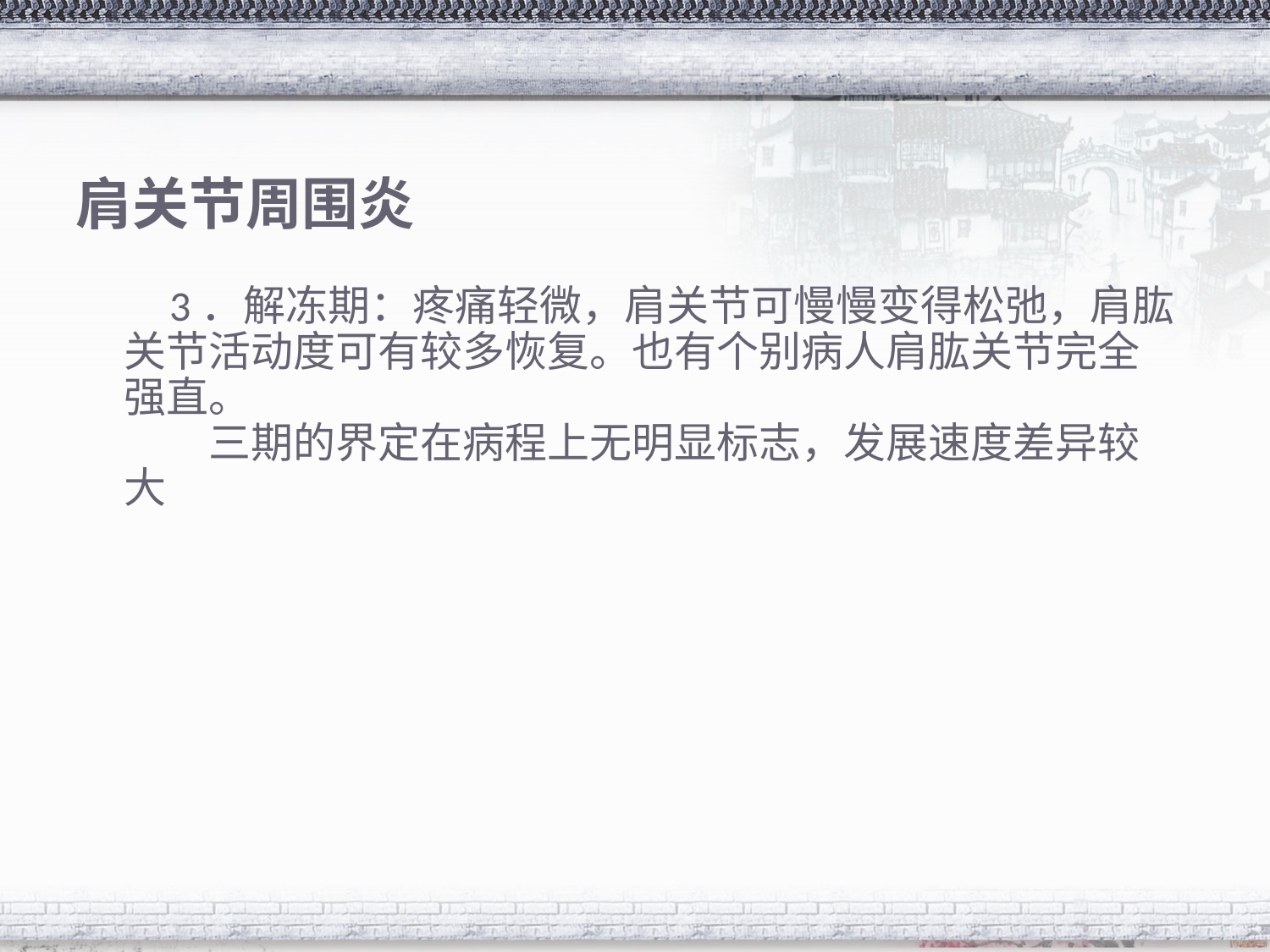

# 肩关节周围炎
          3．解冻期：疼痛轻微，肩关节可慢慢变得松弛，肩肱关节活动度可有较多恢复。也有个别病人肩肱关节完全强直。
　　三期的界定在病程上无明显标志，发展速度差异较大